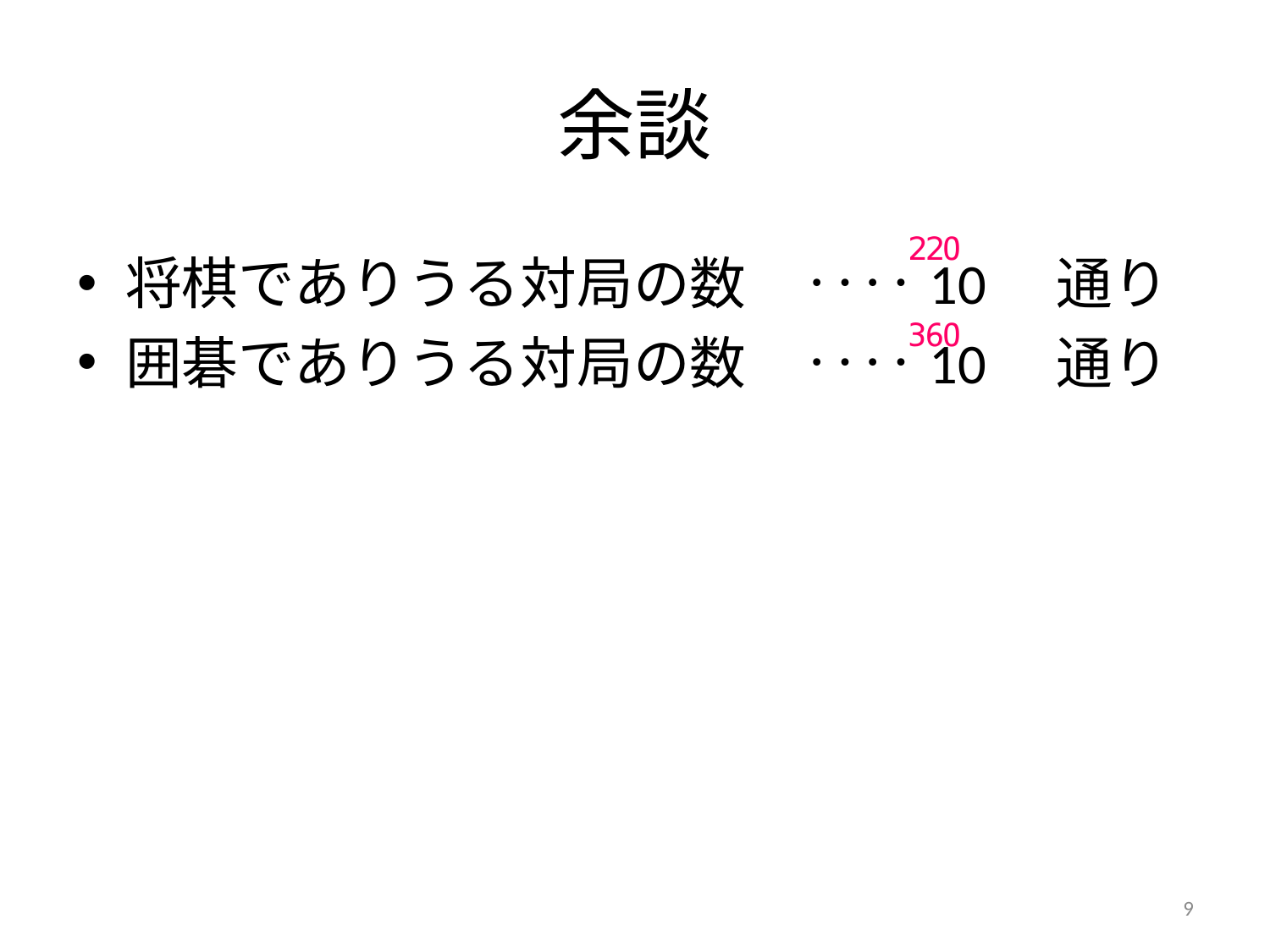

# 余談
220
将棋でありうる対局の数　‥‥10　通り
囲碁でありうる対局の数　‥‥10　通り
360
9